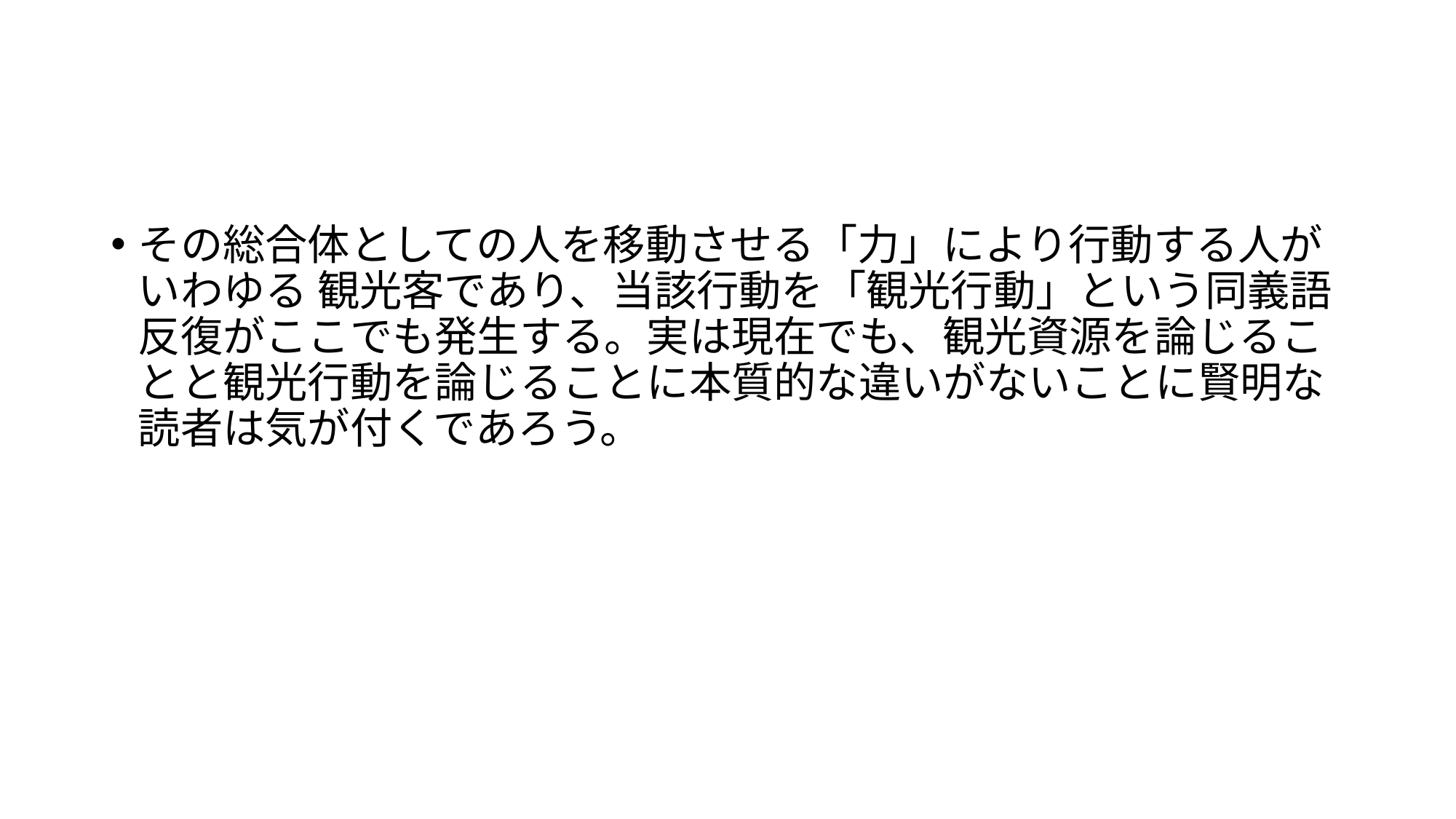

#
その総合体としての人を移動させる「力」により行動する人がいわゆる 観光客であり、当該行動を「観光行動」という同義語反復がここでも発生する。実は現在でも、観光資源を論じることと観光行動を論じることに本質的な違いがないことに賢明な読者は気が付くであろう。